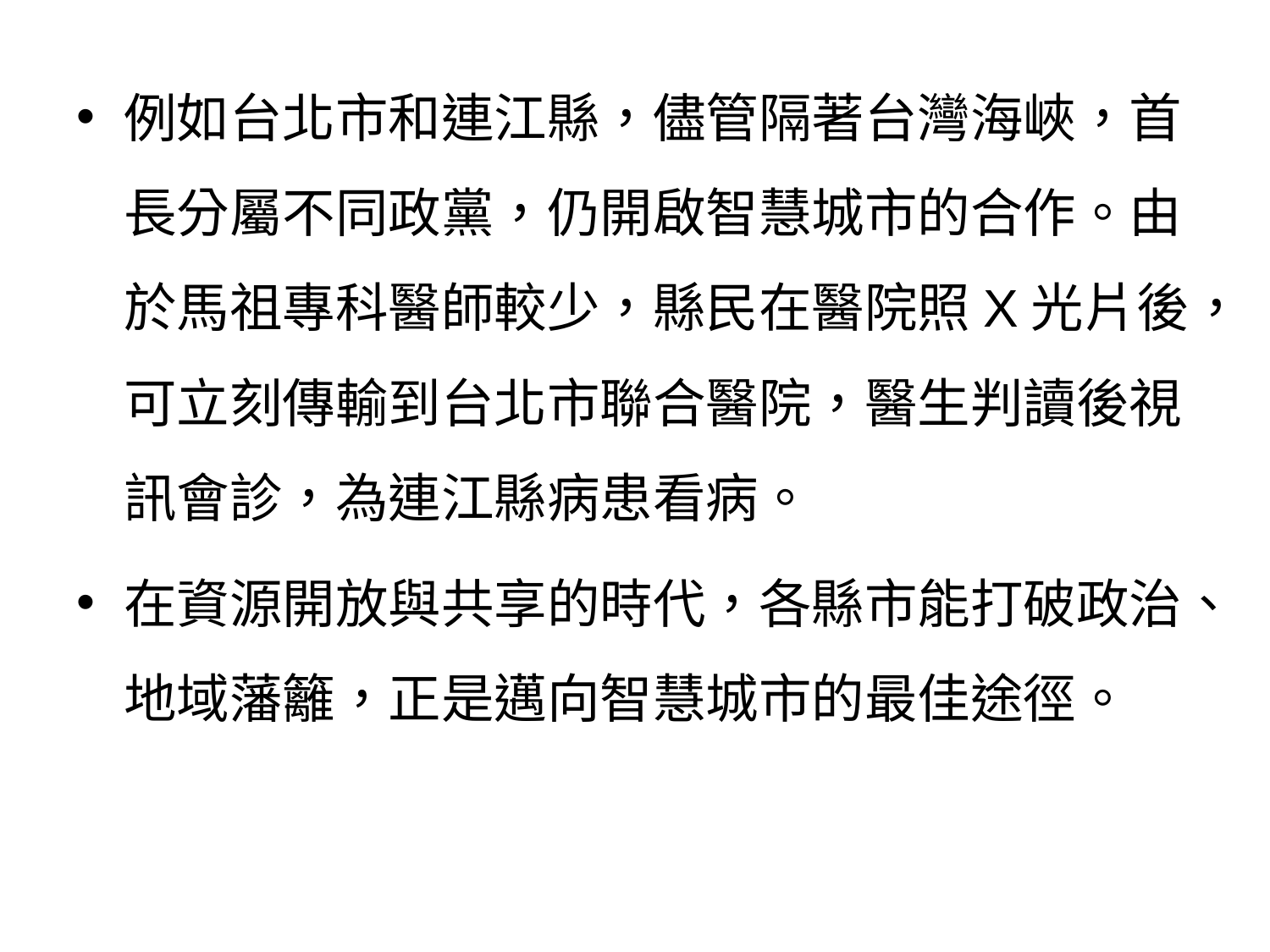

例如台北市和連江縣，儘管隔著台灣海峽，首長分屬不同政黨，仍開啟智慧城市的合作。由於馬祖專科醫師較少，縣民在醫院照X光片後，可立刻傳輸到台北市聯合醫院，醫生判讀後視訊會診，為連江縣病患看病。
在資源開放與共享的時代，各縣市能打破政治、地域藩籬，正是邁向智慧城市的最佳途徑。